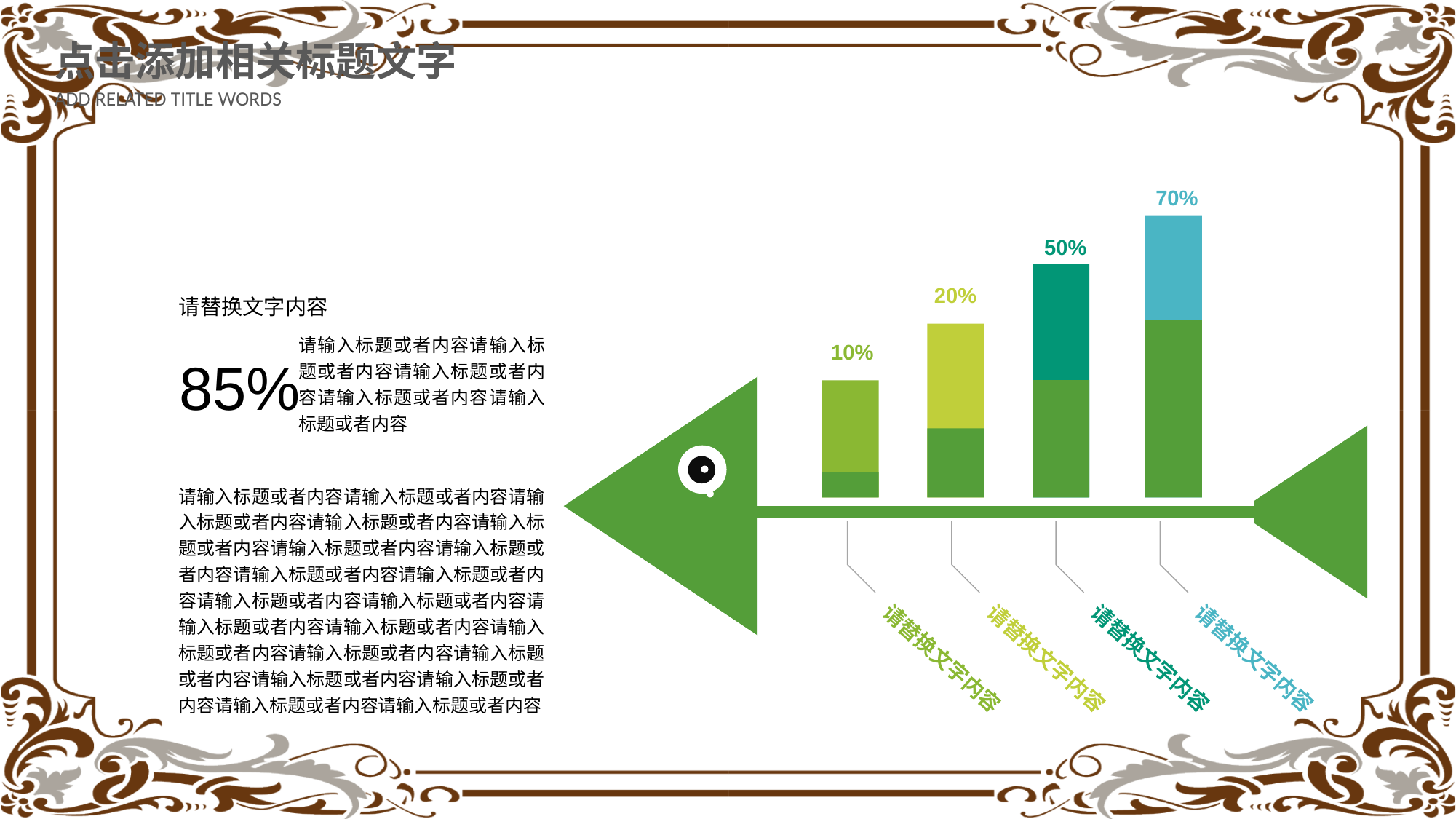

点击添加相关标题文字
ADD RELATED TITLE WORDS
70%

50%

20%

10%

请替换文字内容
请替换文字内容
请替换文字内容
请替换文字内容
请替换文字内容
请输入标题或者内容请输入标题或者内容请输入标题或者内容请输入标题或者内容请输入标题或者内容
85%
请输入标题或者内容请输入标题或者内容请输入标题或者内容请输入标题或者内容请输入标题或者内容请输入标题或者内容请输入标题或者内容请输入标题或者内容请输入标题或者内容请输入标题或者内容请输入标题或者内容请输入标题或者内容请输入标题或者内容请输入标题或者内容请输入标题或者内容请输入标题或者内容请输入标题或者内容请输入标题或者内容请输入标题或者内容请输入标题或者内容